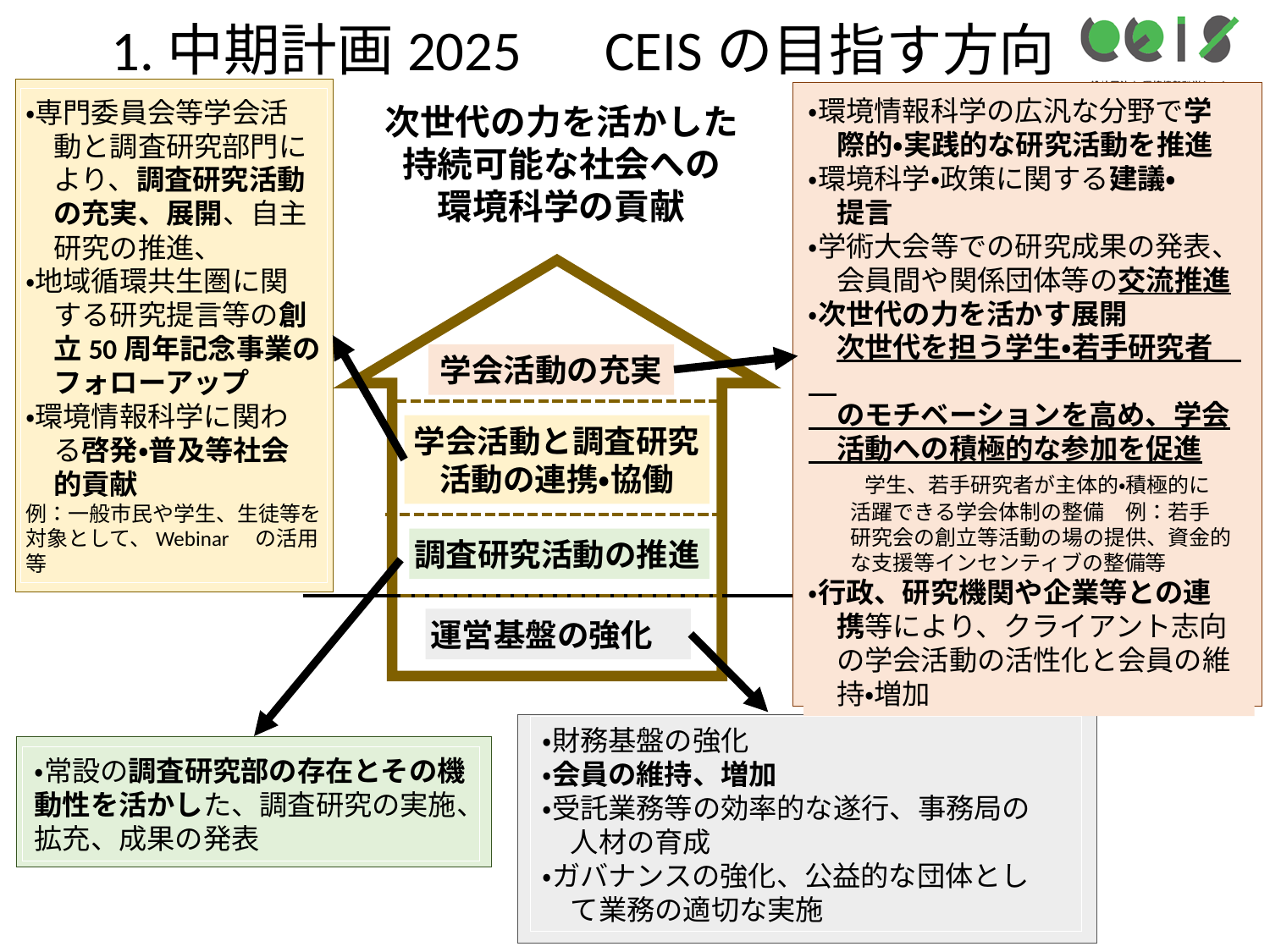

# 1.中期計画2025　CEISの目指す方向

・専門委員会等学会活
　動と調査研究部門に
　より、調査研究活動
　の充実、展開、自主
　研究の推進、
・地域循環共生圏に関
　する研究提言等の創
　立50周年記念事業の
　フォローアップ
・環境情報科学に関わ
　る啓発・普及等社会
　的貢献
例：一般市民や学生、生徒等を対象として、Webinar　の活用等

・環境情報科学の広汎な分野で学
　際的・実践的な研究活動を推進
・環境科学・政策に関する建議・
　提言
・学術大会等での研究成果の発表、
　会員間や関係団体等の交流推進
・次世代の力を活かす展開
　次世代を担う学生・若手研究者
　のモチベーションを高め、学会
　活動への積極的な参加を促進
　　学生、若手研究者が主体的・積極的に
　　活躍できる学会体制の整備　例：若手
　　研究会の創立等活動の場の提供、資金的
　　な支援等インセンティブの整備等
・行政、研究機関や企業等との連
　携等により、クライアント志向
　の学会活動の活性化と会員の維
　持・増加
次世代の力を活かした持続可能な社会への
環境科学の貢献

学会活動の充実
学会活動と調査研究
活動の連携・協働
調査研究活動の推進
運営基盤の強化

・財務基盤の強化
・会員の維持、増加
・受託業務等の効率的な遂行、事務局の
　人材の育成
・ガバナンスの強化、公益的な団体とし
　て業務の適切な実施

・常設の調査研究部の存在とその機動性を活かした、調査研究の実施、拡充、成果の発表